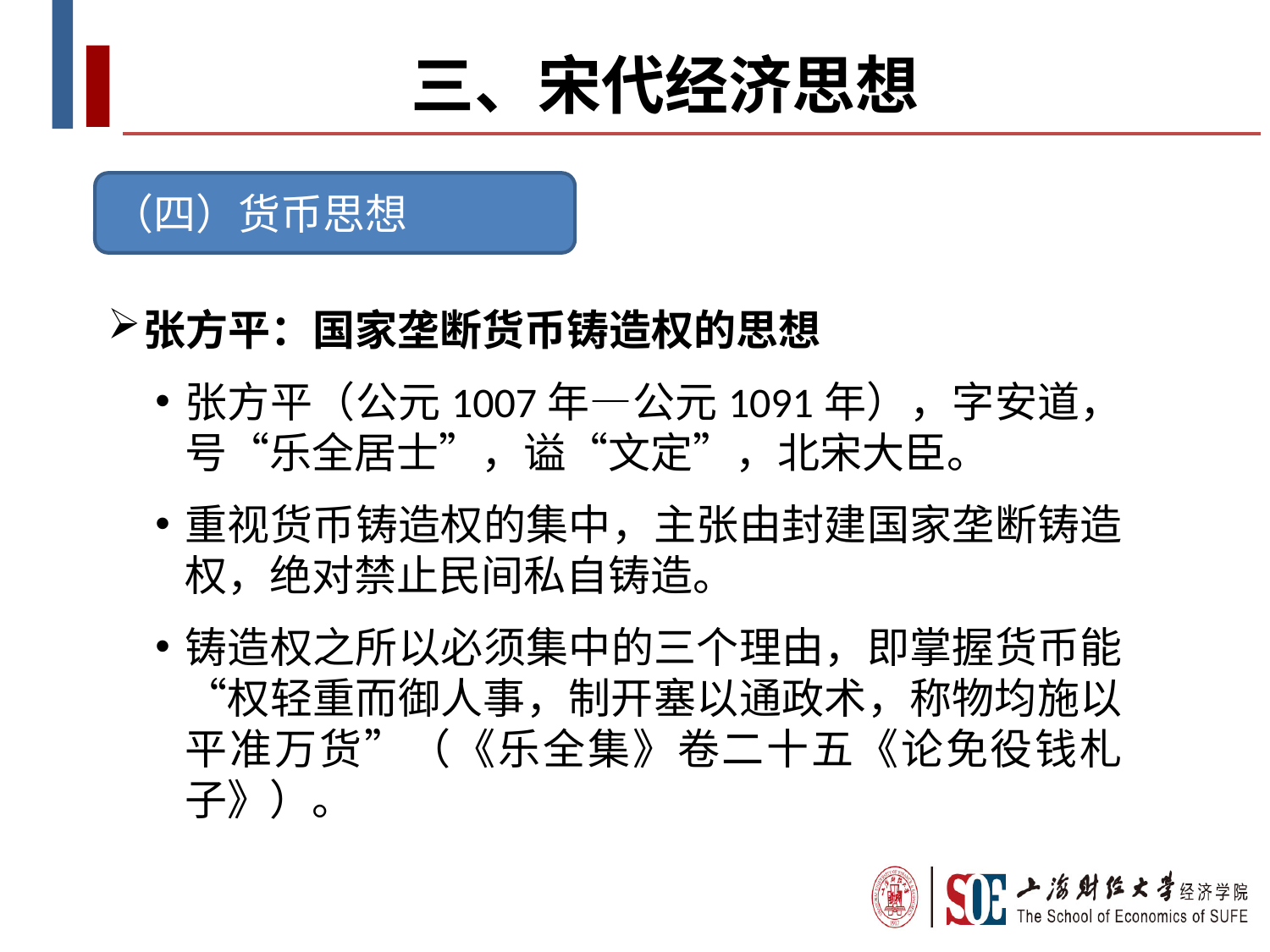

# 三、宋代经济思想
（四）货币思想
张方平：国家垄断货币铸造权的思想
张方平（公元1007年—公元1091年），字安道，号“乐全居士”，谥“文定”，北宋大臣。
重视货币铸造权的集中，主张由封建国家垄断铸造权，绝对禁止民间私自铸造。
铸造权之所以必须集中的三个理由，即掌握货币能“权轻重而御人事，制开塞以通政术，称物均施以平准万货”（《乐全集》卷二十五《论免役钱札子》）。